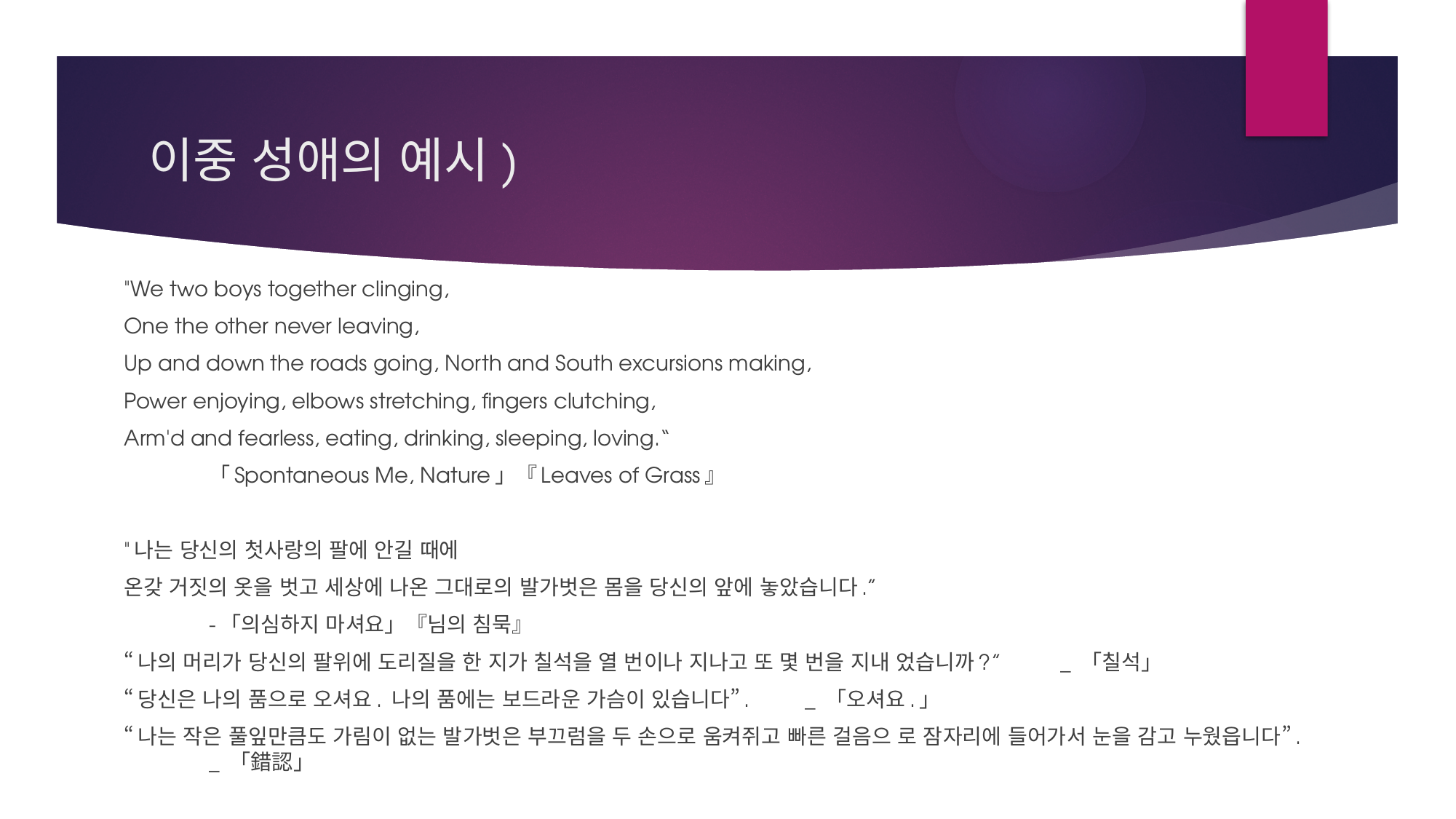

# 이중 성애의 예시)
"We two boys together clinging,
One the other never leaving,
Up and down the roads going, North and South excursions making,
Power enjoying, elbows stretching, fingers clutching,
Arm'd and fearless, eating, drinking, sleeping, loving.“
									「Spontaneous Me, Nature」『Leaves of Grass』

"나는 당신의 첫사랑의 팔에 안길 때에
온갖 거짓의 옷을 벗고 세상에 나온 그대로의 발가벗은 몸을 당신의 앞에 놓았습니다.”
															-「의심하지 마셔요」『님의 침묵』
“나의 머리가 당신의 팔위에 도리질을 한 지가 칠석을 열 번이나 지나고 또 몇 번을 지내 었습니까?”	_ 「칠석」
“당신은 나의 품으로 오셔요. 나의 품에는 보드라운 가슴이 있습니다”.		_ 「오셔요.」
“나는 작은 풀잎만큼도 가림이 없는 발가벗은 부끄럼을 두 손으로 움켜쥐고 빠른 걸음으 로 잠자리에 들어가서 눈을 감고 누웠읍니다”.		_ 「錯認」